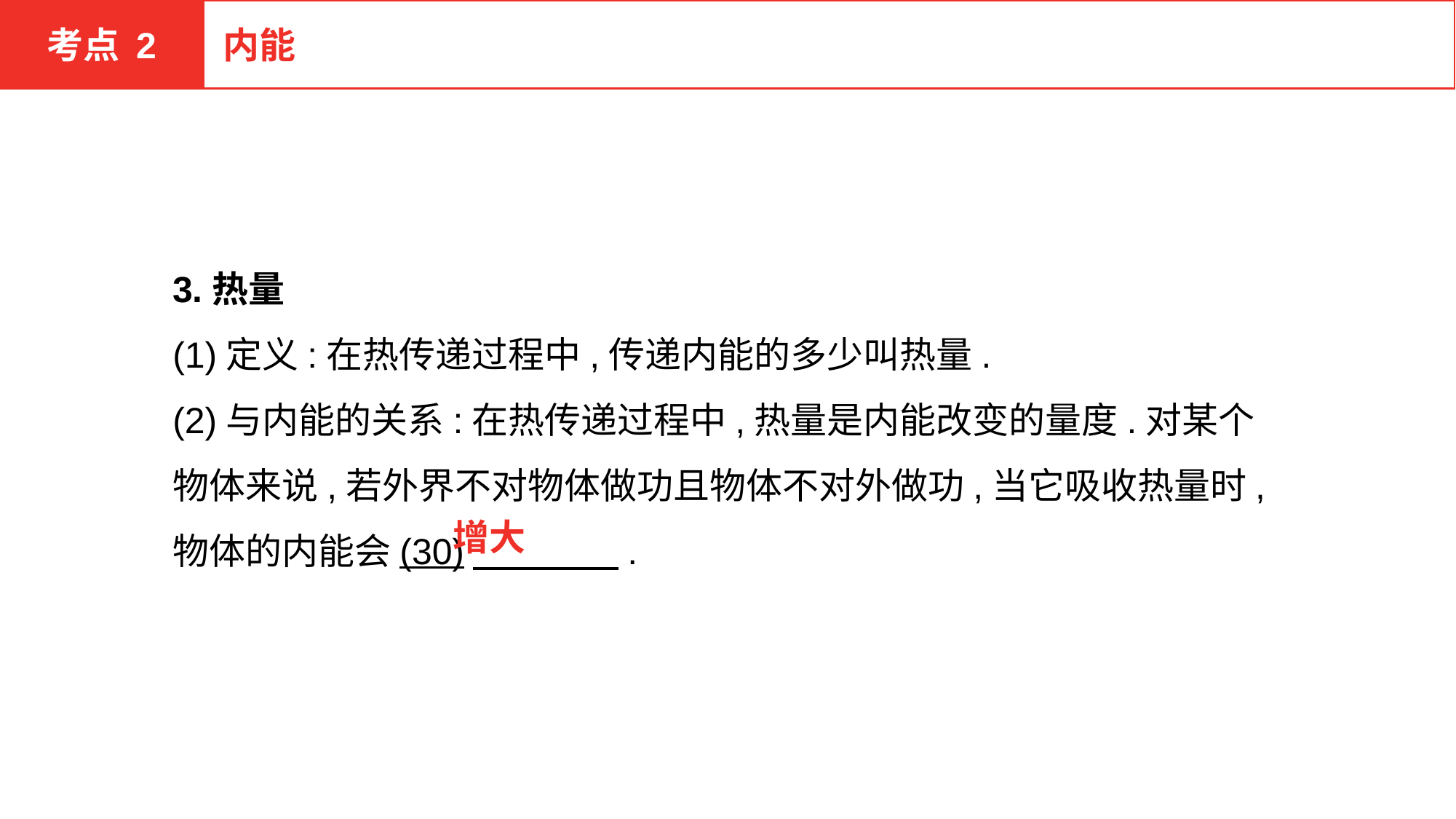

考点 2
内能
3.热量
(1)定义:在热传递过程中,传递内能的多少叫热量.
(2)与内能的关系:在热传递过程中,热量是内能改变的量度.对某个物体来说,若外界不对物体做功且物体不对外做功,当它吸收热量时,物体的内能会(30)　　　　.
增大